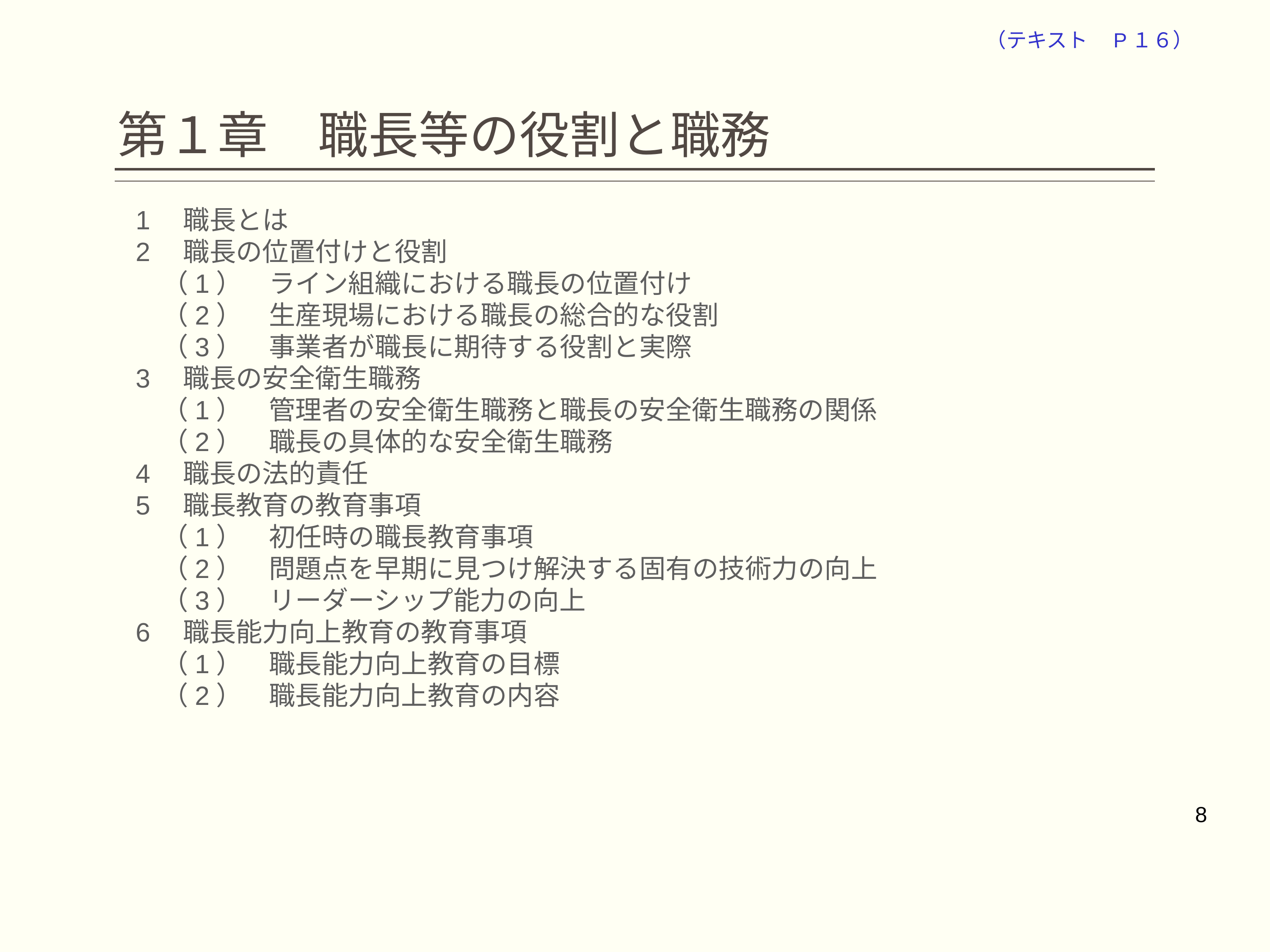

（テキスト　P１６）
# 第１章　職長等の役割と職務
1　職長とは
2　職長の位置付けと役割
　（1）　ライン組織における職長の位置付け
　（2）　生産現場における職長の総合的な役割
　（3）　事業者が職長に期待する役割と実際
3　職長の安全衛生職務
　（1）　管理者の安全衛生職務と職長の安全衛生職務の関係
　（2）　職長の具体的な安全衛生職務
4　職長の法的責任
5　職長教育の教育事項
　（1）　初任時の職長教育事項
　（2）　問題点を早期に見つけ解決する固有の技術力の向上
　（3）　リーダーシップ能力の向上
6　職長能力向上教育の教育事項
　（1）　職長能力向上教育の目標
　（2）　職長能力向上教育の内容
8